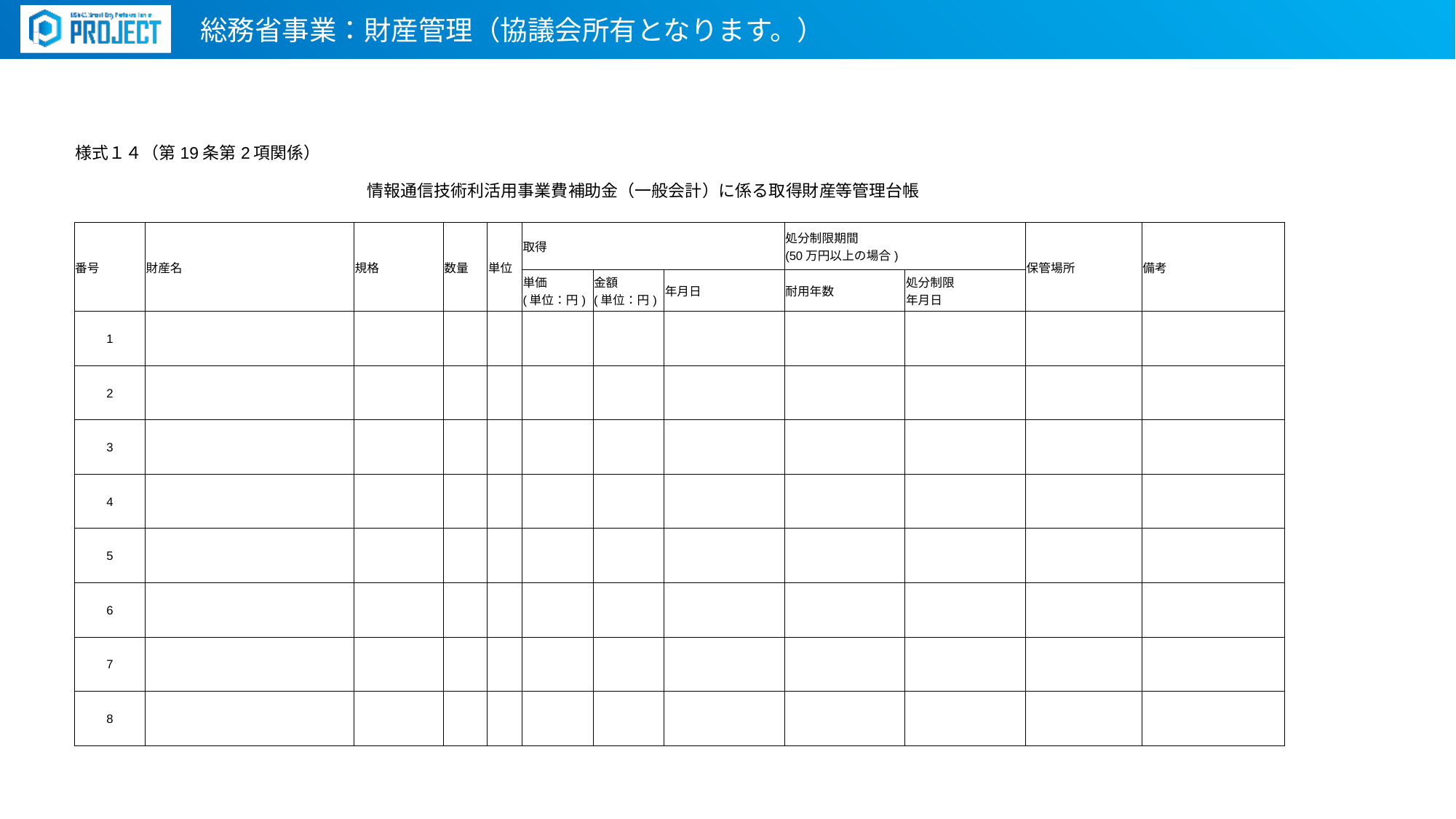

総務省事業：財産管理（協議会所有となります。）
| 様式１４（第19条第2項関係） |  |  |  |  |  |  |  |  |  |  |  |
| --- | --- | --- | --- | --- | --- | --- | --- | --- | --- | --- | --- |
|  | 情報通信技術利活用事業費補助金（一般会計）に係る取得財産等管理台帳 |  |  |  |  |  |  |  |  |  |  |
|  |  |  |  |  |  |  |  |  |  |  |  |
| 番号 | 財産名 | 規格 | 数量 | 単位 | 取得 |  |  | 処分制限期間 (50万円以上の場合) |  | 保管場所 | 備考 |
|  |  |  |  |  | 単価 (単位：円) | 金額 (単位：円) | 年月日 | 耐用年数 | 処分制限 年月日 |  |  |
| 1 |  |  |  |  |  |  |  |  |  |  |  |
| 2 |  |  |  |  |  |  |  |  |  |  |  |
| 3 |  |  |  |  |  |  |  |  |  |  |  |
| 4 |  |  |  |  |  |  |  |  |  |  |  |
| 5 |  |  |  |  |  |  |  |  |  |  |  |
| 6 |  |  |  |  |  |  |  |  |  |  |  |
| 7 |  |  |  |  |  |  |  |  |  |  |  |
| 8 |  |  |  |  |  |  |  |  |  |  |  |